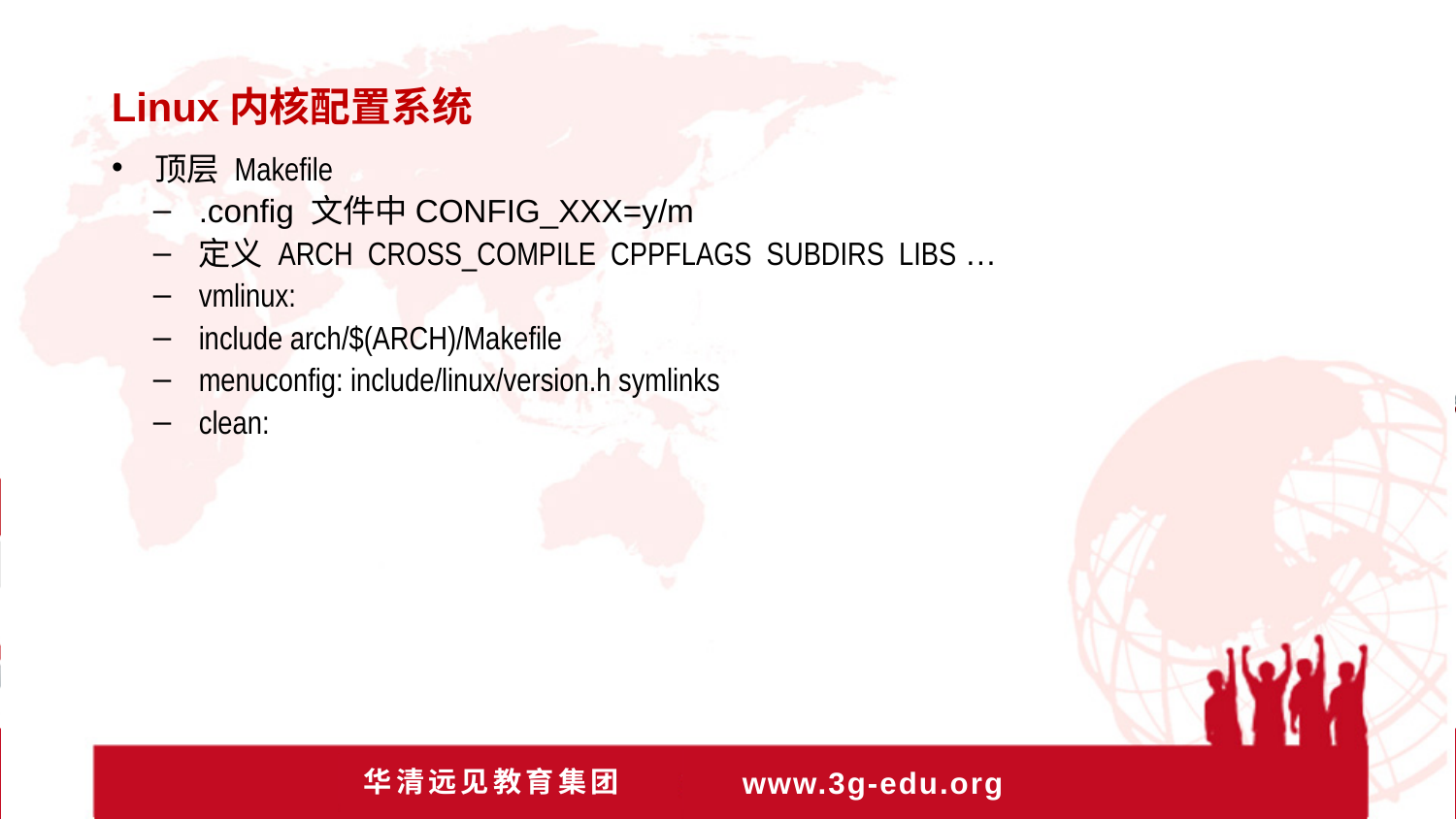

Linux内核配置系统
顶层 Makefile
.config 文件中CONFIG_XXX=y/m
定义 ARCH  CROSS_COMPILE  CPPFLAGS  SUBDIRS  LIBS …
vmlinux:
include arch/$(ARCH)/Makefile
menuconfig: include/linux/version.h symlinks
clean: